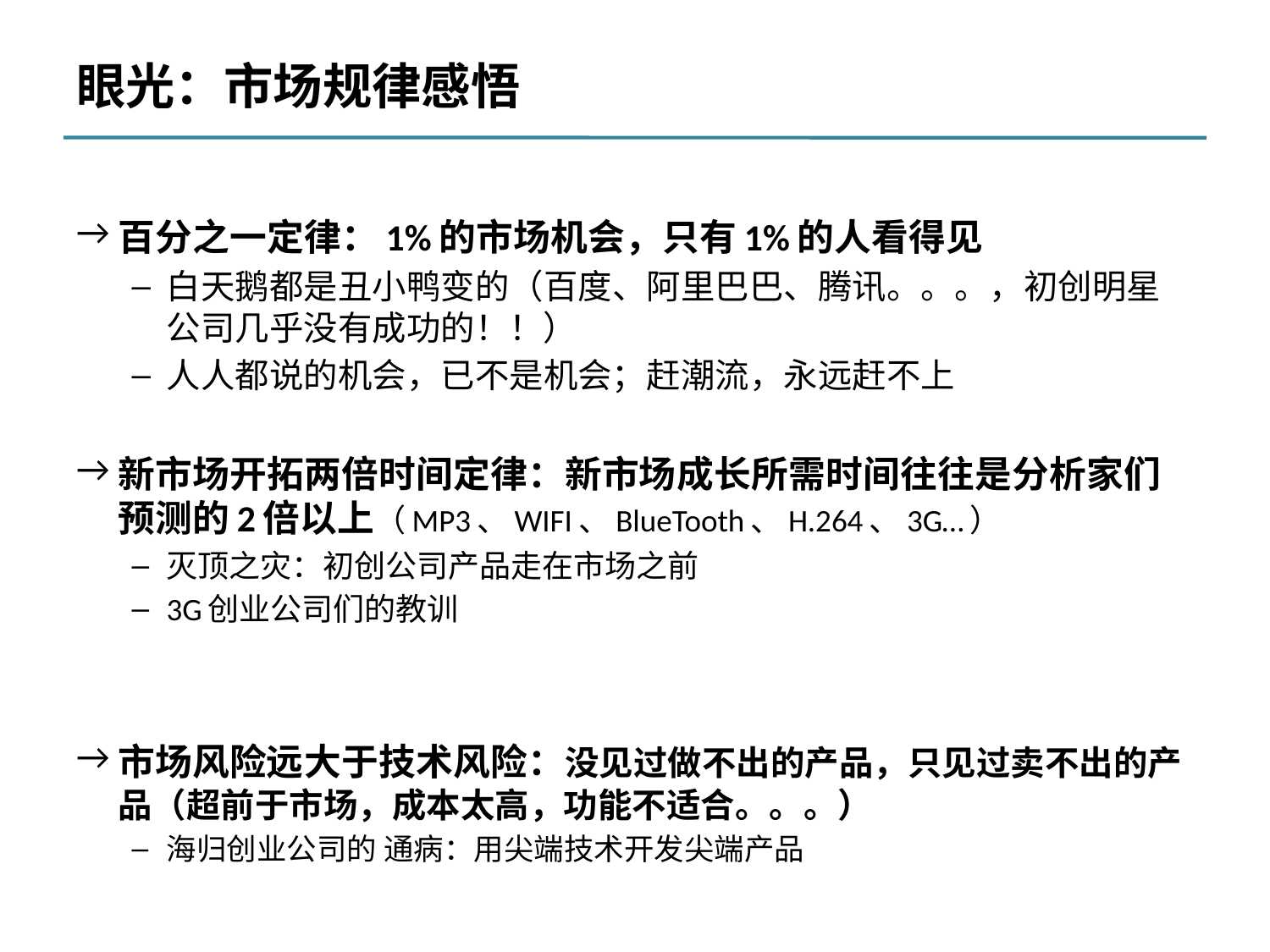

# 眼光：市场规律感悟

百分之一定律：1%的市场机会，只有1%的人看得见
白天鹅都是丑小鸭变的（百度、阿里巴巴、腾讯。。。，初创明星公司几乎没有成功的！！）
人人都说的机会，已不是机会；赶潮流，永远赶不上

新市场开拓两倍时间定律：新市场成长所需时间往往是分析家们预测的2倍以上（MP3、WIFI、BlueTooth、H.264、3G…）
灭顶之灾：初创公司产品走在市场之前
3G创业公司们的教训

市场风险远大于技术风险：没见过做不出的产品，只见过卖不出的产品（超前于市场，成本太高，功能不适合。。。）
海归创业公司的 通病：用尖端技术开发尖端产品